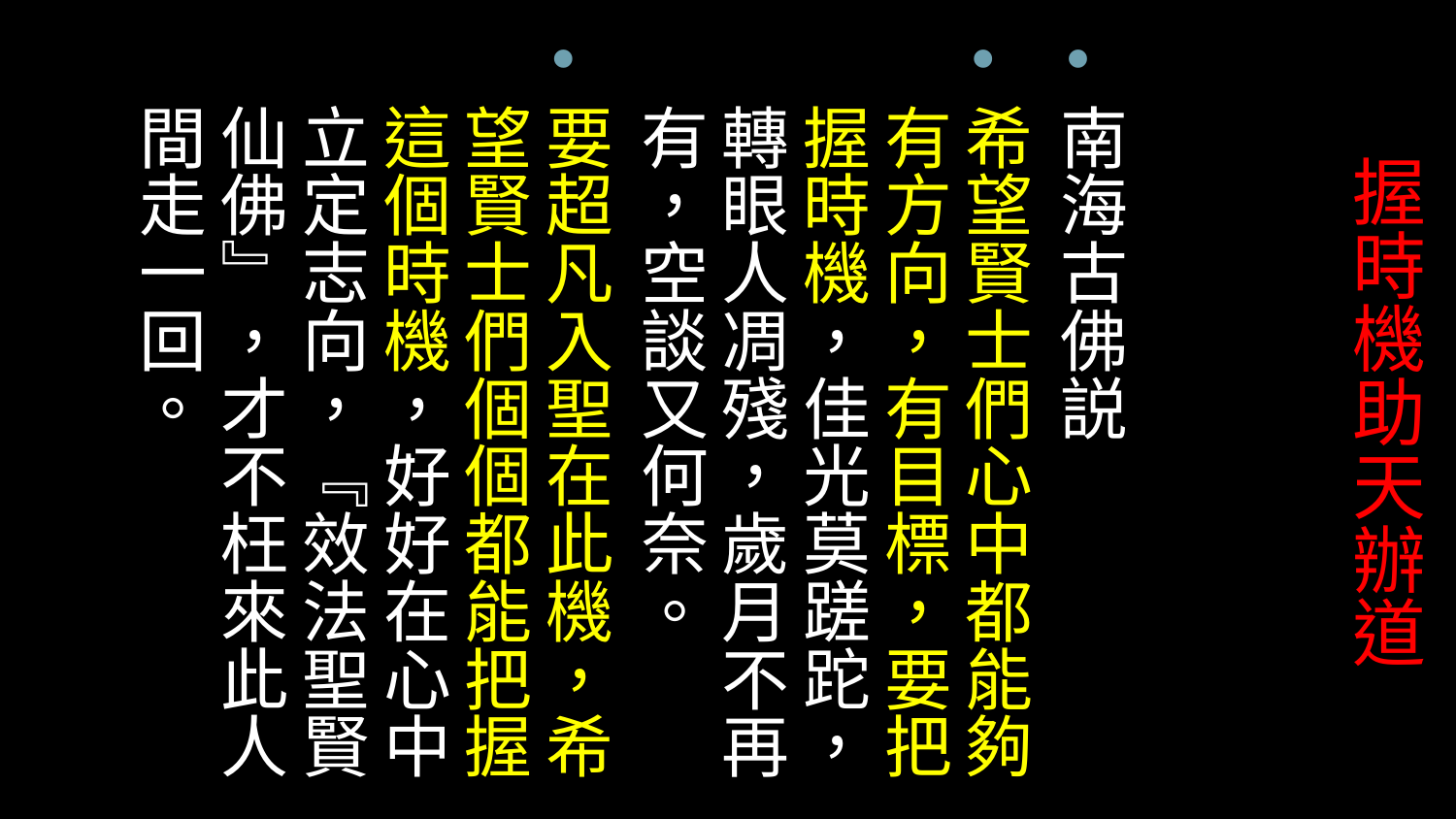

# 握時機助天辦道
南海古佛説
希望賢士們心中都能夠有方向，有目標，要把握時機，佳光莫蹉跎，轉眼人凋殘，歲月不再有，空談又何奈。
要超凡入聖在此機，希望賢士們個個都能把握這個時機，好好在心中立定志向，『效法聖賢仙佛』，才不枉來此人間走一回。